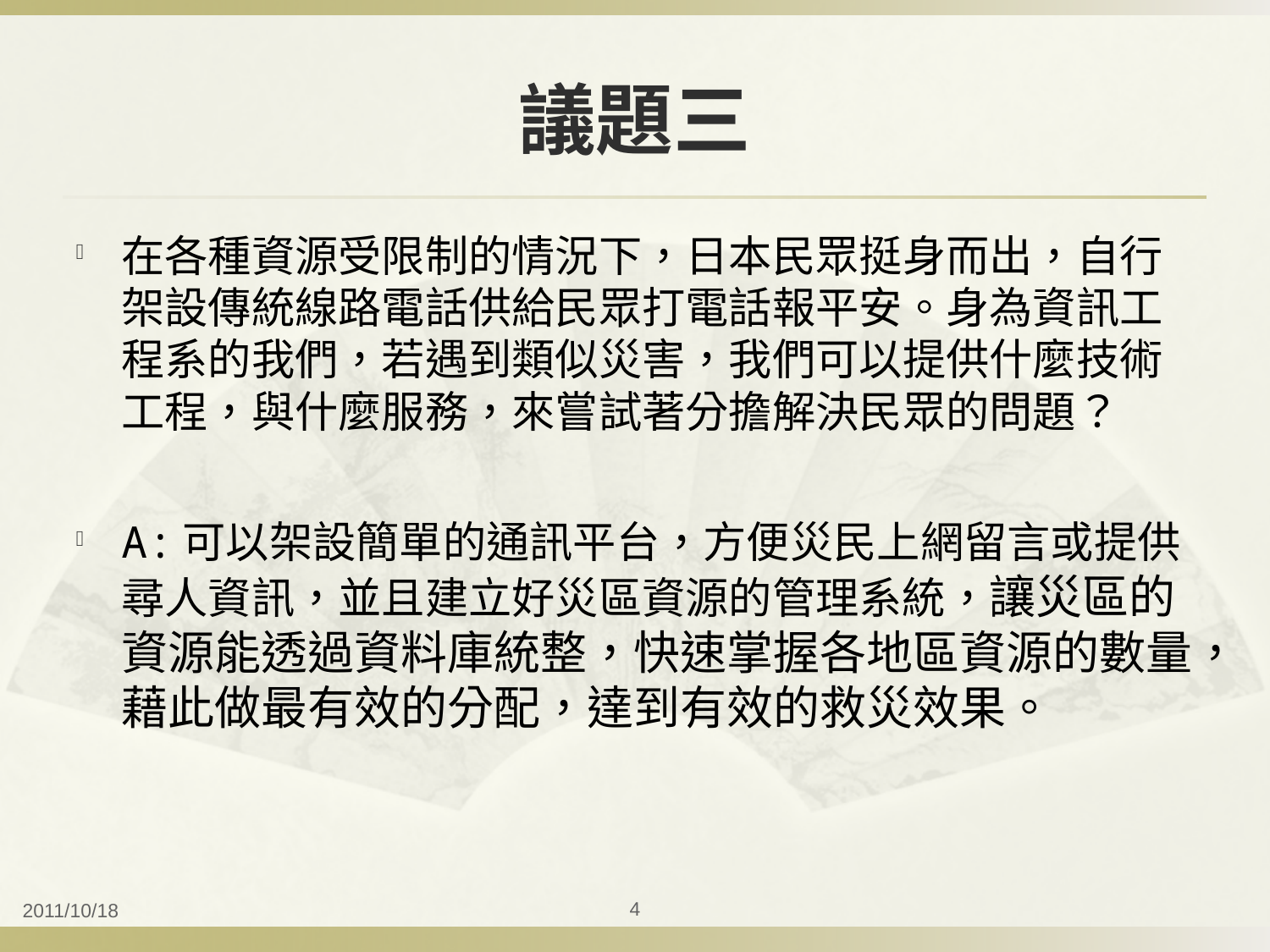

# 議題三
在各種資源受限制的情況下，日本民眾挺身而出，自行架設傳統線路電話供給民眾打電話報平安。身為資訊工程系的我們，若遇到類似災害，我們可以提供什麼技術工程，與什麼服務，來嘗試著分擔解決民眾的問題？

A:可以架設簡單的通訊平台，方便災民上網留言或提供尋人資訊，並且建立好災區資源的管理系統，讓災區的資源能透過資料庫統整，快速掌握各地區資源的數量，藉此做最有效的分配，達到有效的救災效果。
2011/10/18
4